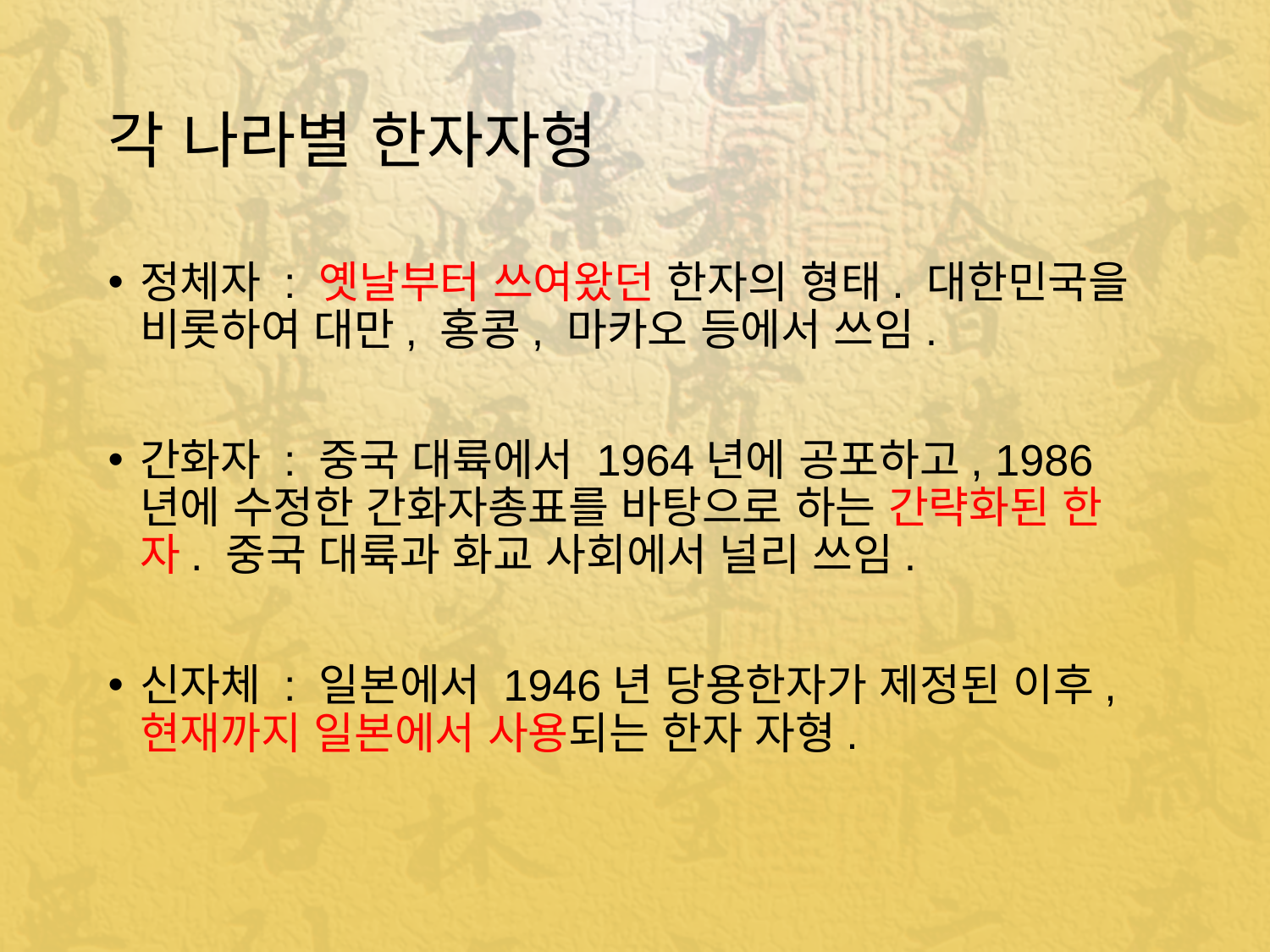

# 각 나라별 한자자형
정체자 : 옛날부터 쓰여왔던 한자의 형태. 대한민국을 비롯하여 대만, 홍콩, 마카오 등에서 쓰임.

간화자 : 중국 대륙에서 1964년에 공포하고, 1986년에 수정한 간화자총표를 바탕으로 하는 간략화된 한자. 중국 대륙과 화교 사회에서 널리 쓰임.

신자체 : 일본에서 1946년 당용한자가 제정된 이후, 현재까지 일본에서 사용되는 한자 자형.